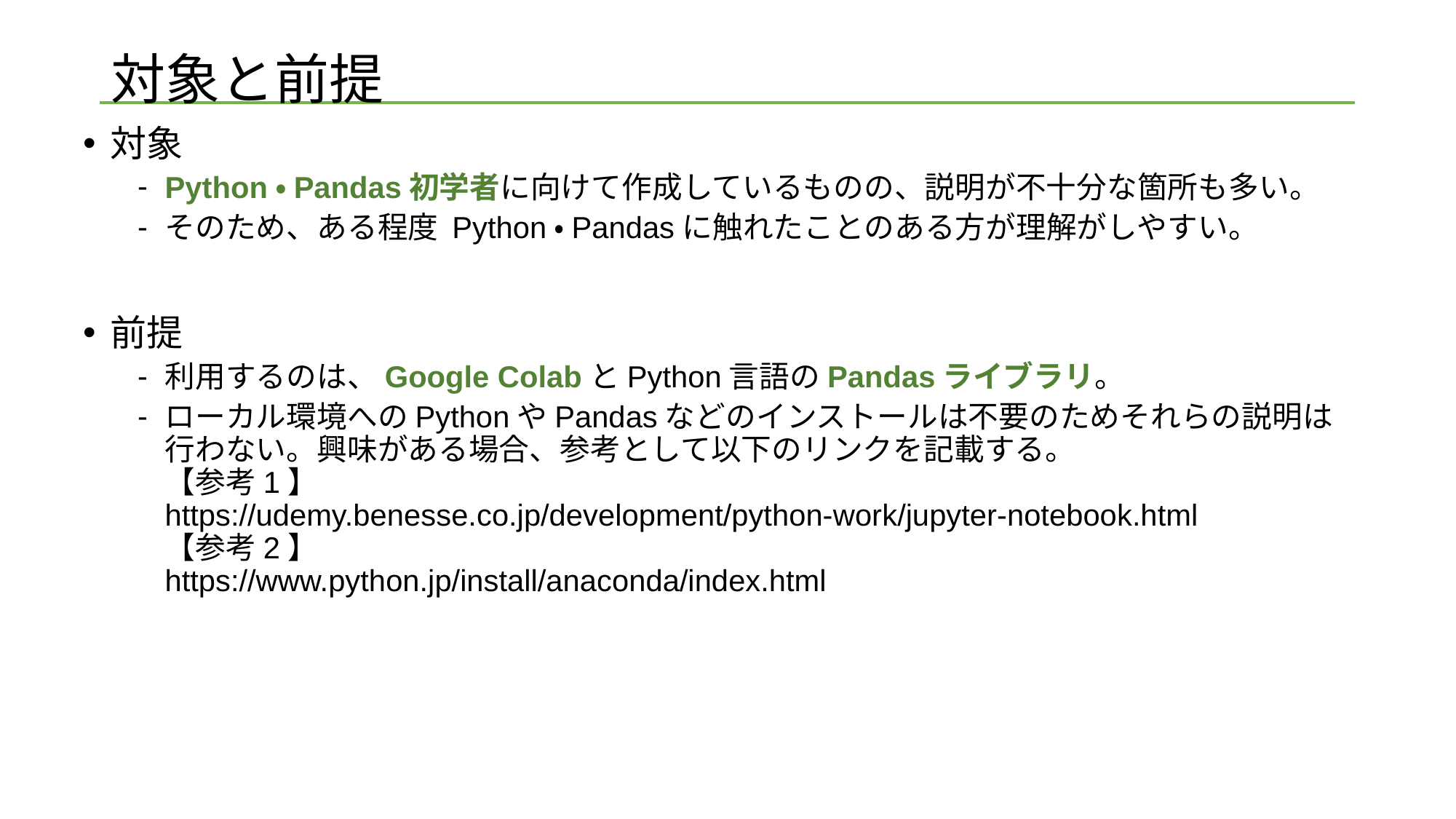

# 対象と前提
対象
Python・Pandas初学者に向けて作成しているものの、説明が不十分な箇所も多い。
そのため、ある程度 Python・Pandasに触れたことのある方が理解がしやすい。

前提
利用するのは、Google ColabとPython言語のPandasライブラリ。
ローカル環境へのPythonやPandasなどのインストールは不要のためそれらの説明は
行わない。興味がある場合、参考として以下のリンクを記載する。
【参考1】
https://udemy.benesse.co.jp/development/python-work/jupyter-notebook.html
【参考2】
https://www.python.jp/install/anaconda/index.html